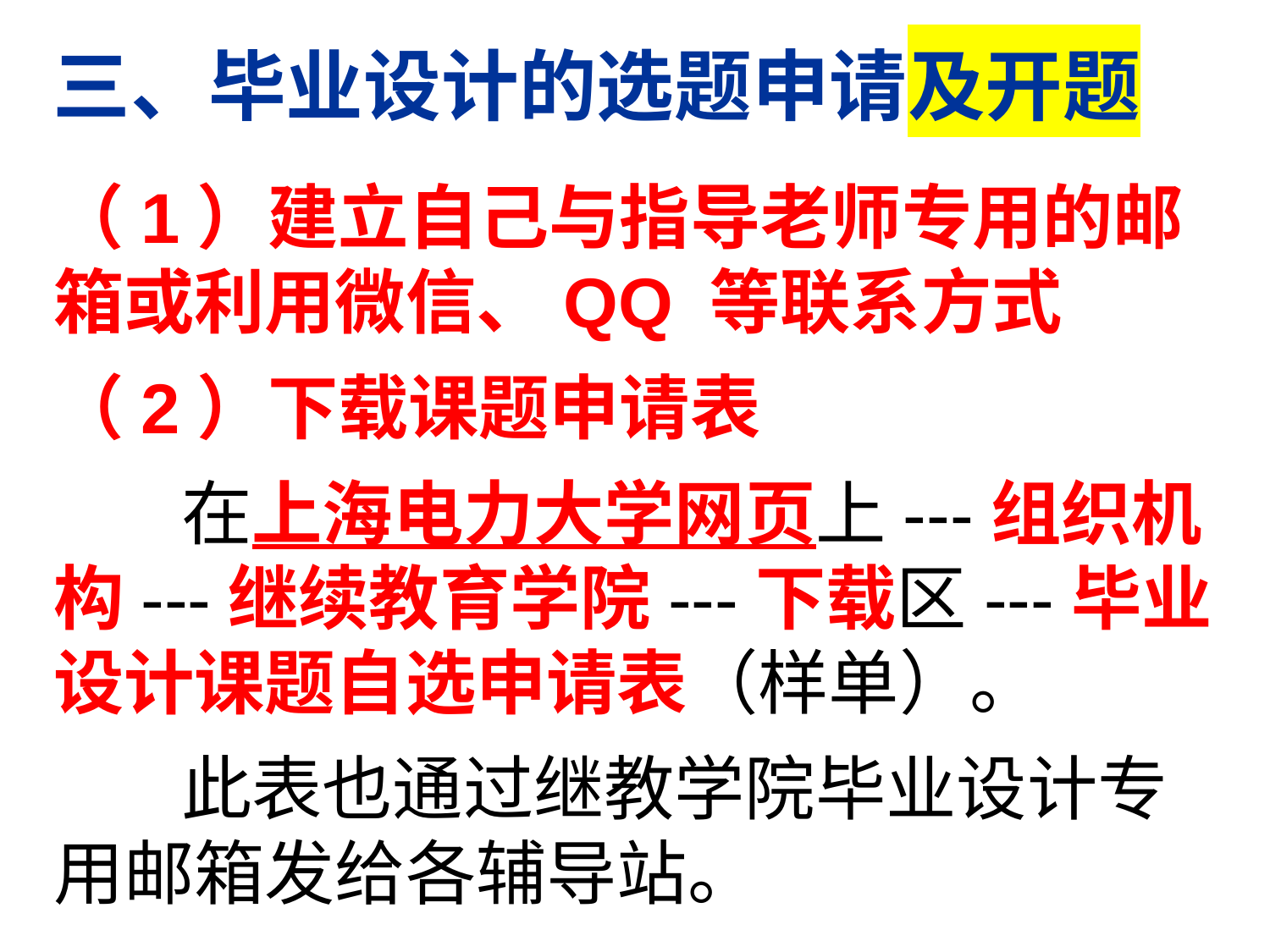

三、毕业设计的选题申请及开题
（1）建立自己与指导老师专用的邮箱或利用微信、QQ 等联系方式
（2）下载课题申请表
       在上海电力大学网页上---组织机构---继续教育学院---下载区---毕业设计课题自选申请表（样单）。
       此表也通过继教学院毕业设计专用邮箱发给各辅导站。